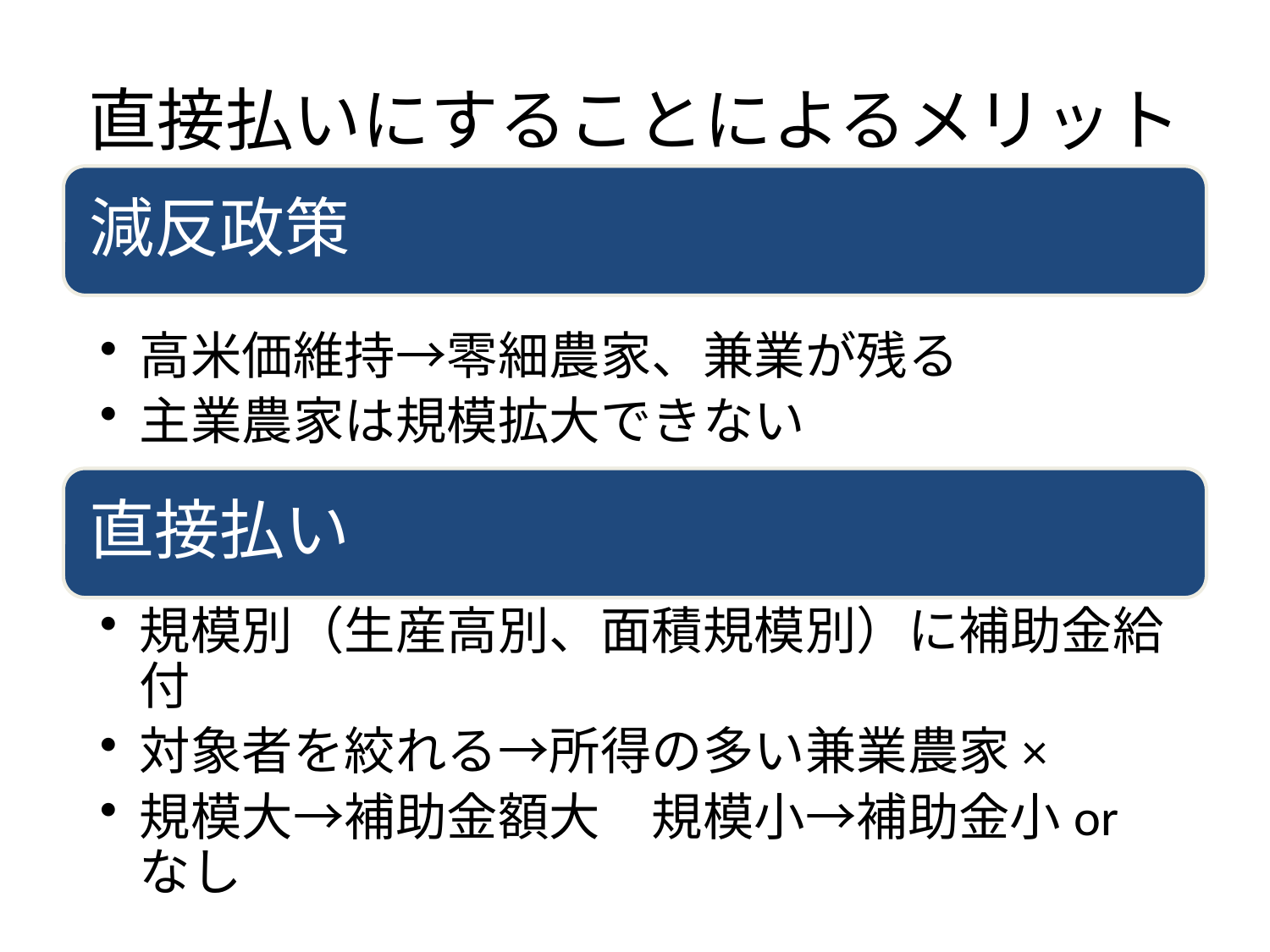

# 直接払いにすることによるメリット
減反政策
高米価維持→零細農家、兼業が残る
主業農家は規模拡大できない
直接払い
規模別（生産高別、面積規模別）に補助金給付
対象者を絞れる→所得の多い兼業農家×
規模大→補助金額大　規模小→補助金小orなし